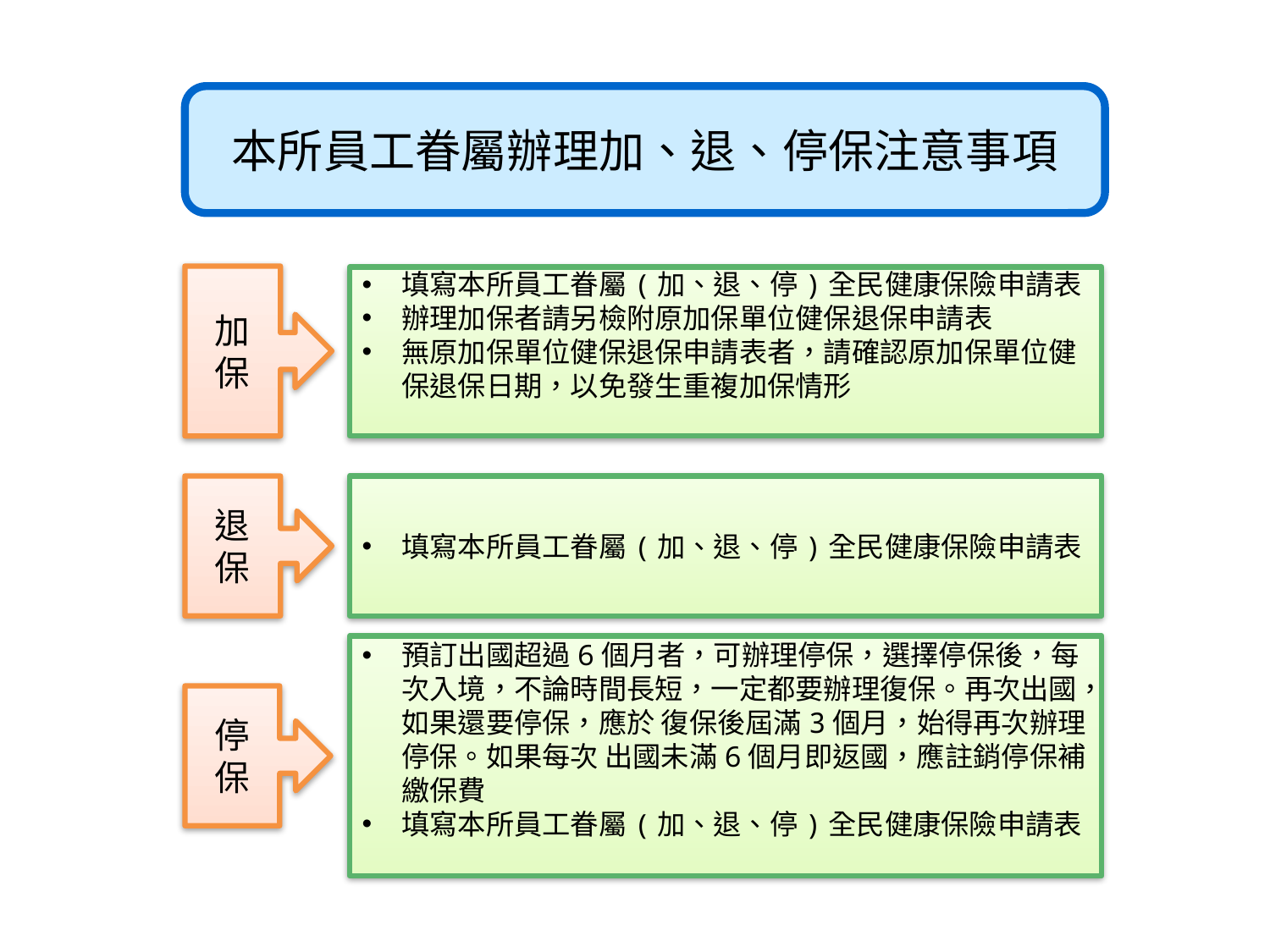

本所員工眷屬辦理加、退、停保注意事項
加
保
填寫本所員工眷屬(加、退、停)全民健康保險申請表
辦理加保者請另檢附原加保單位健保退保申請表
無原加保單位健保退保申請表者，請確認原加保單位健保退保日期，以免發生重複加保情形

退保
填寫本所員工眷屬(加、退、停)全民健康保險申請表
預訂出國超過6個月者，可辦理停保，選擇停保後，每次入境，不論時間長短，一定都要辦理復保。再次出國，如果還要停保，應於 復保後屆滿3個月，始得再次辦理停保。如果每次 出國未滿6個月即返國，應註銷停保補繳保費
填寫本所員工眷屬(加、退、停)全民健康保險申請表

停保